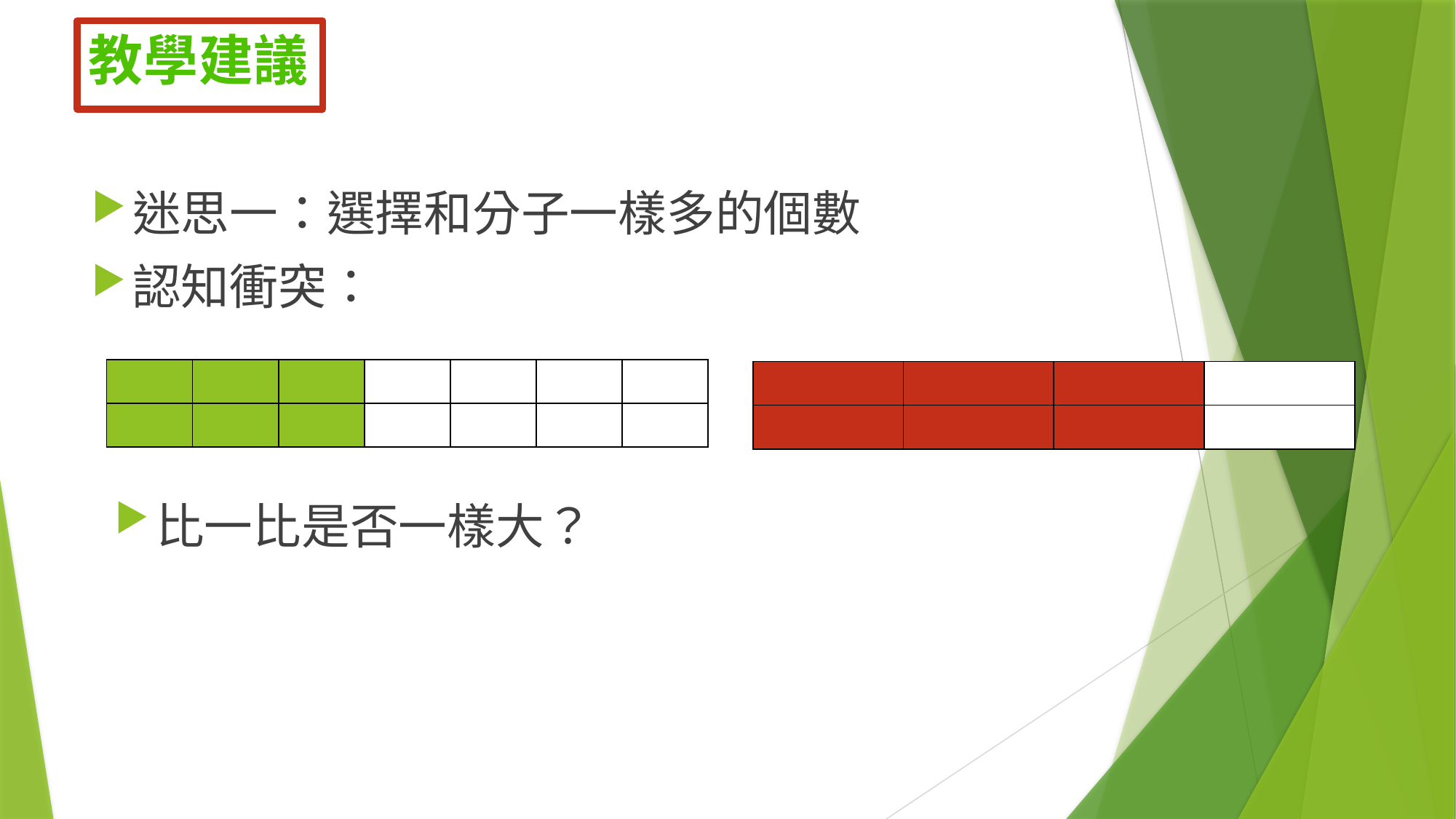

# 教學建議
迷思一：選擇和分子一樣多的個數
認知衝突：
|  |  |  |  |  |  |  |
| --- | --- | --- | --- | --- | --- | --- |
|  |  |  |  |  |  |  |
|  |  |  |  |
| --- | --- | --- | --- |
|  |  |  |  |
比一比是否一樣大？